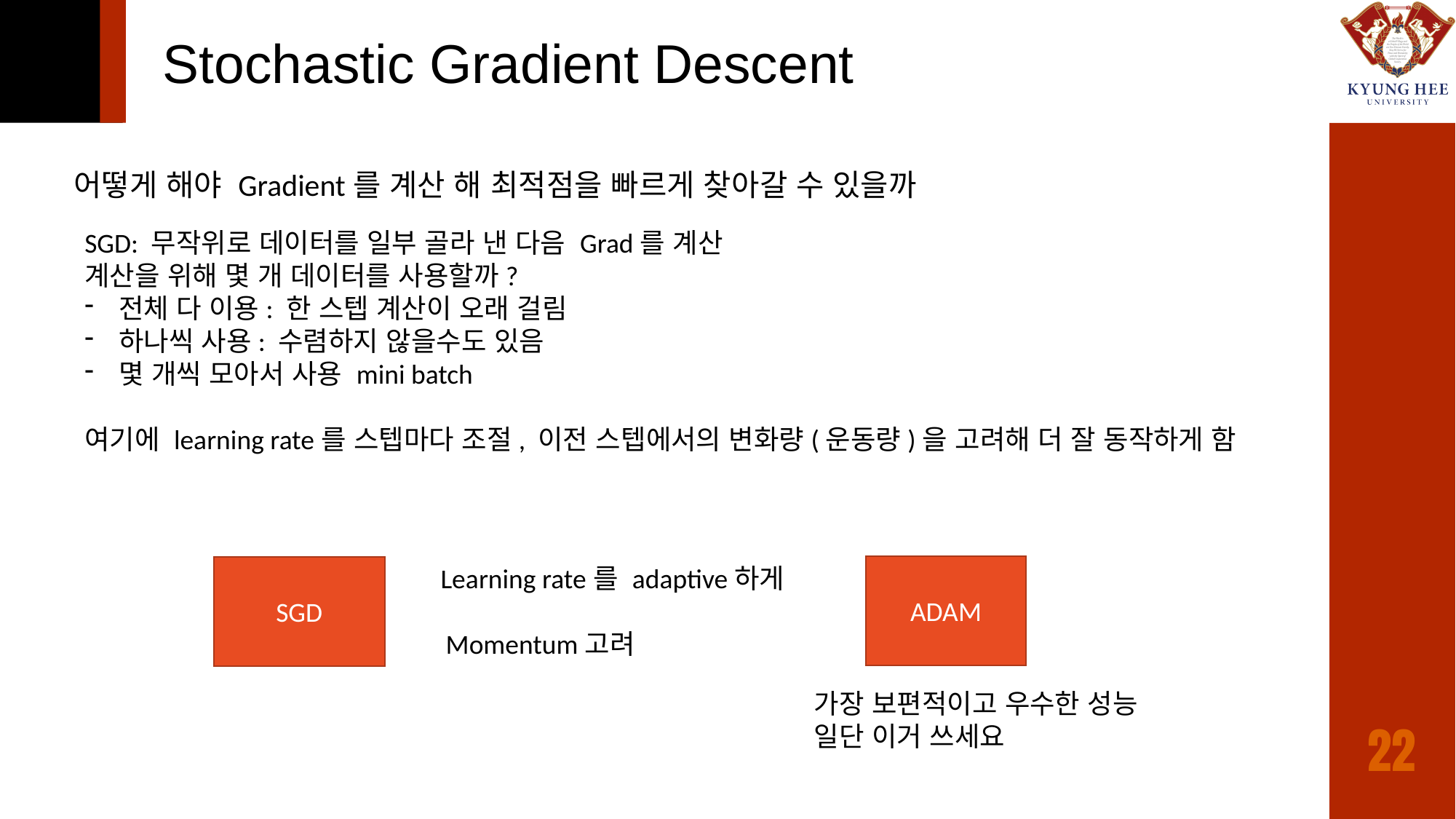

# Stochastic Gradient Descent
어떻게 해야 Gradient를 계산 해 최적점을 빠르게 찾아갈 수 있을까
SGD: 무작위로 데이터를 일부 골라 낸 다음 Grad를 계산
계산을 위해 몇 개 데이터를 사용할까?
전체 다 이용: 한 스텝 계산이 오래 걸림
하나씩 사용: 수렴하지 않을수도 있음
몇 개씩 모아서 사용 mini batch

여기에 learning rate를 스텝마다 조절, 이전 스텝에서의 변화량(운동량)을 고려해 더 잘 동작하게 함
Learning rate를 adaptive하게
ADAM
SGD
Momentum고려
가장 보편적이고 우수한 성능
일단 이거 쓰세요
22